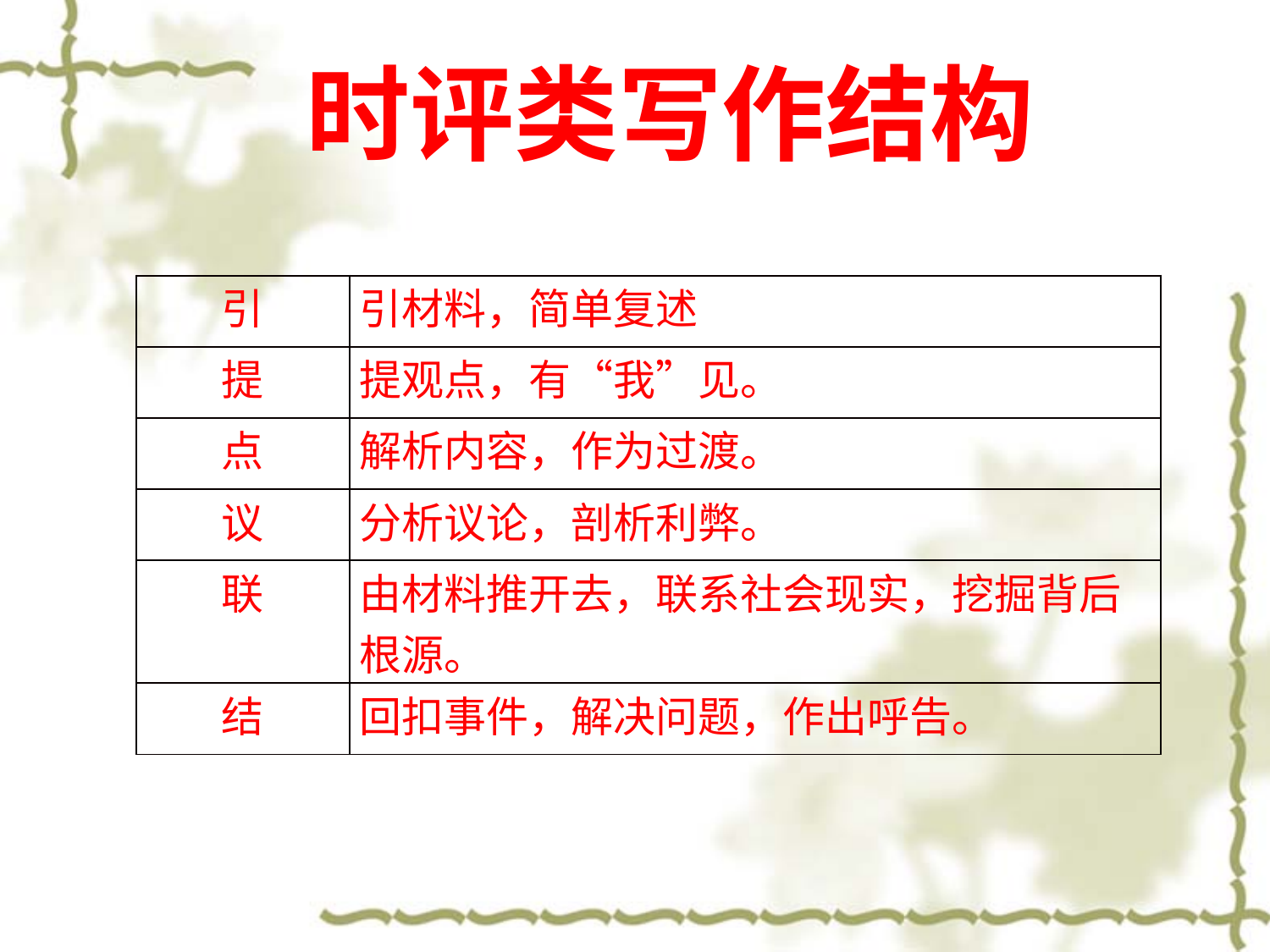

# 时评类写作结构
| 引 | 引材料，简单复述 |
| --- | --- |
| 提 | 提观点，有“我”见。 |
| 点 | 解析内容，作为过渡。 |
| 议 | 分析议论，剖析利弊。 |
| 联 | 由材料推开去，联系社会现实，挖掘背后根源。 |
| 结 | 回扣事件，解决问题，作出呼告。 |